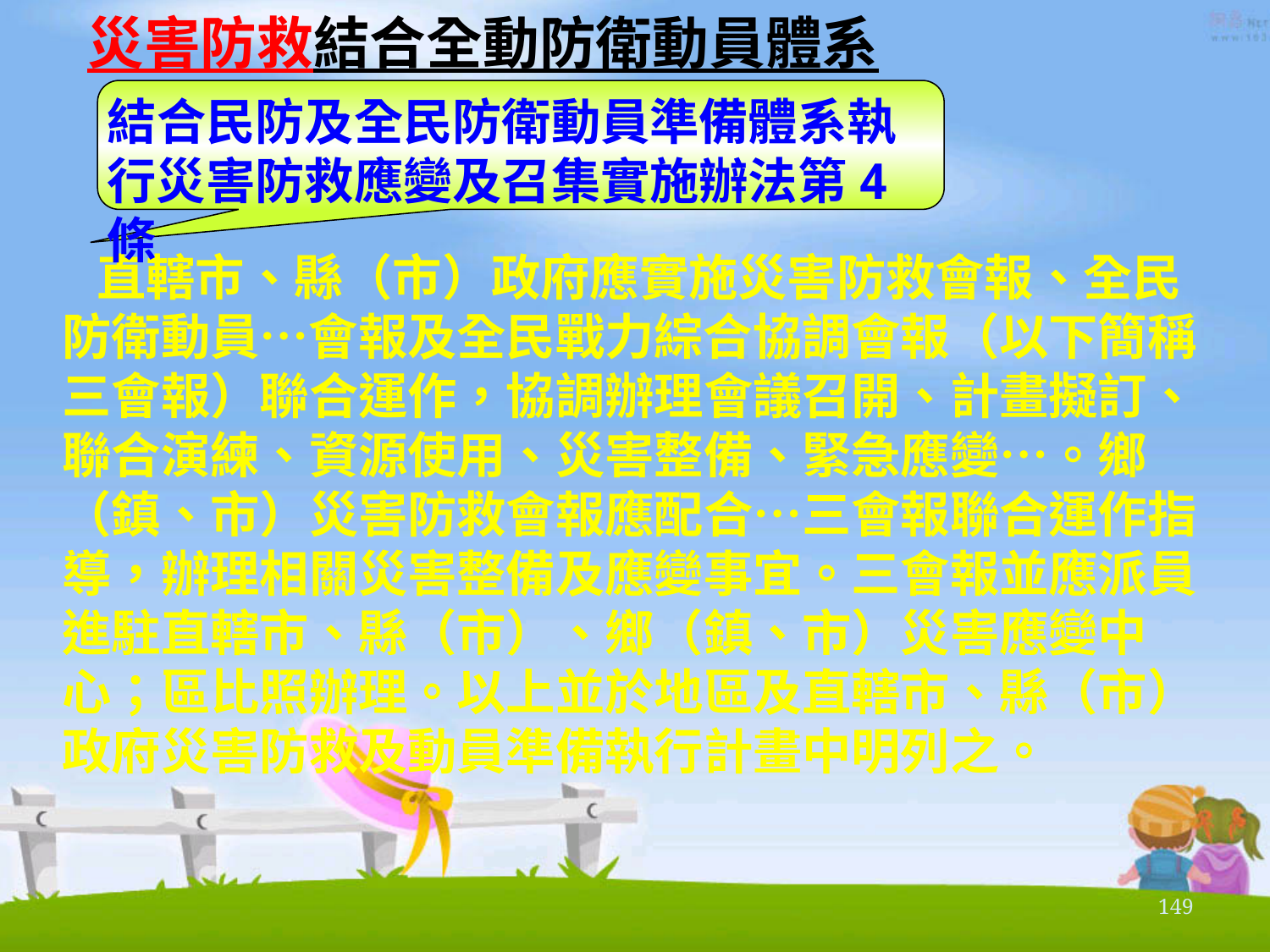

災害防救結合全動防衛動員體系

結合民防及全民防衛動員準備體系執行災害防救應變及召集實施辦法第4條
  直轄市、縣（市）政府應實施災害防救會報、全民防衛動員…會報及全民戰力綜合協調會報（以下簡稱三會報）聯合運作，協調辦理會議召開、計畫擬訂、聯合演練、資源使用、災害整備、緊急應變…。鄉（鎮、市）災害防救會報應配合…三會報聯合運作指導，辦理相關災害整備及應變事宜。三會報並應派員進駐直轄市、縣（市）、鄉（鎮、市）災害應變中心；區比照辦理。以上並於地區及直轄市、縣（市）政府災害防救及動員準備執行計畫中明列之。
149